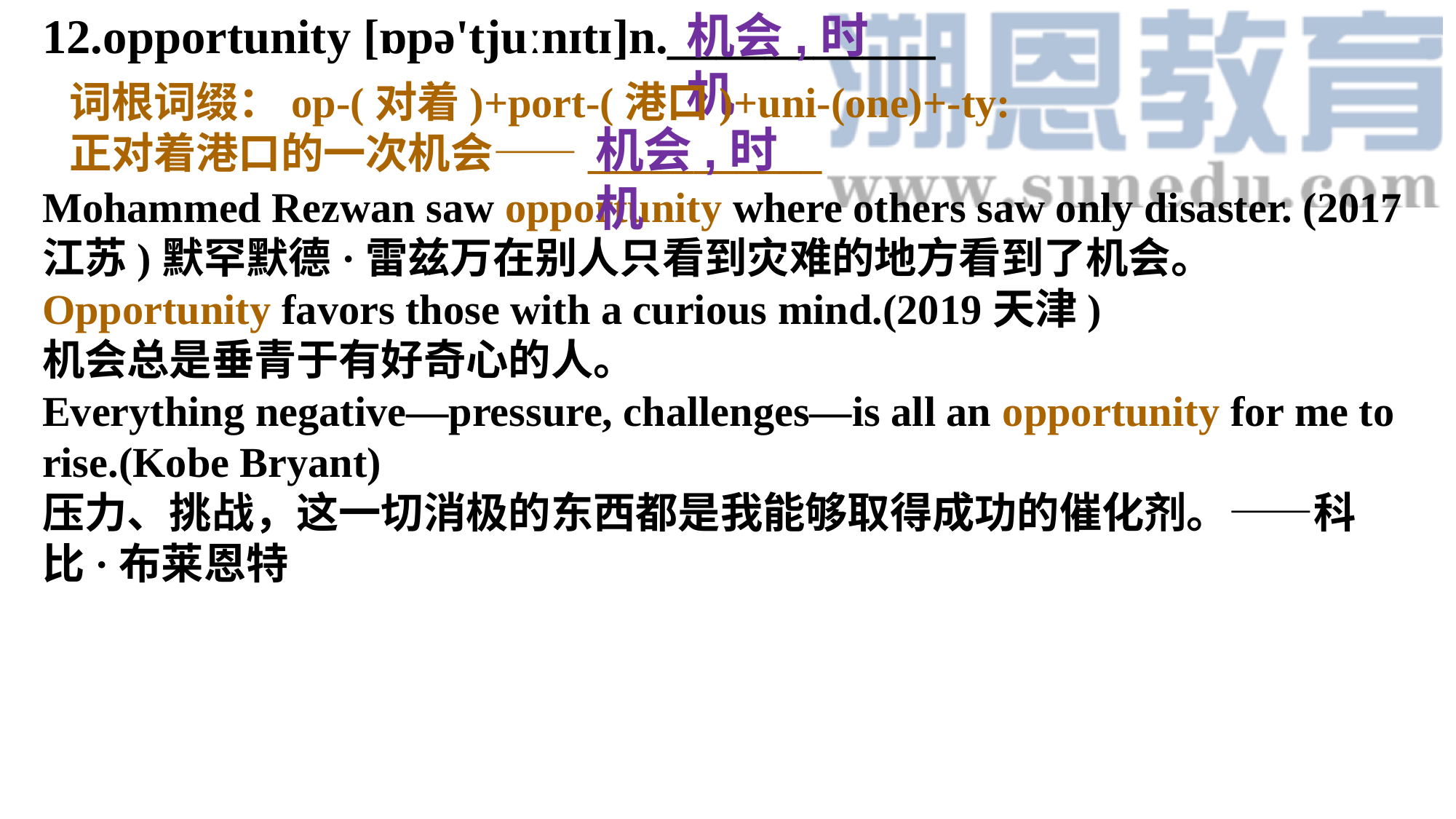

12.opportunity [ɒpə'tjuːnɪtɪ]n.___________

Mohammed Rezwan saw opportunity where others saw only disaster. (2017江苏)默罕默德·雷兹万在别人只看到灾难的地方看到了机会。
Opportunity favors those with a curious mind.(2019天津)
机会总是垂青于有好奇心的人。
Everything negative—pressure, challenges—is all an opportunity for me to rise.(Kobe Bryant)
压力、挑战，这一切消极的东西都是我能够取得成功的催化剂。——科比·布莱恩特
机会,时机
词根词缀：op-(对着)+port-(港口)+uni-(one)+-ty:
正对着港口的一次机会——___________
机会,时机